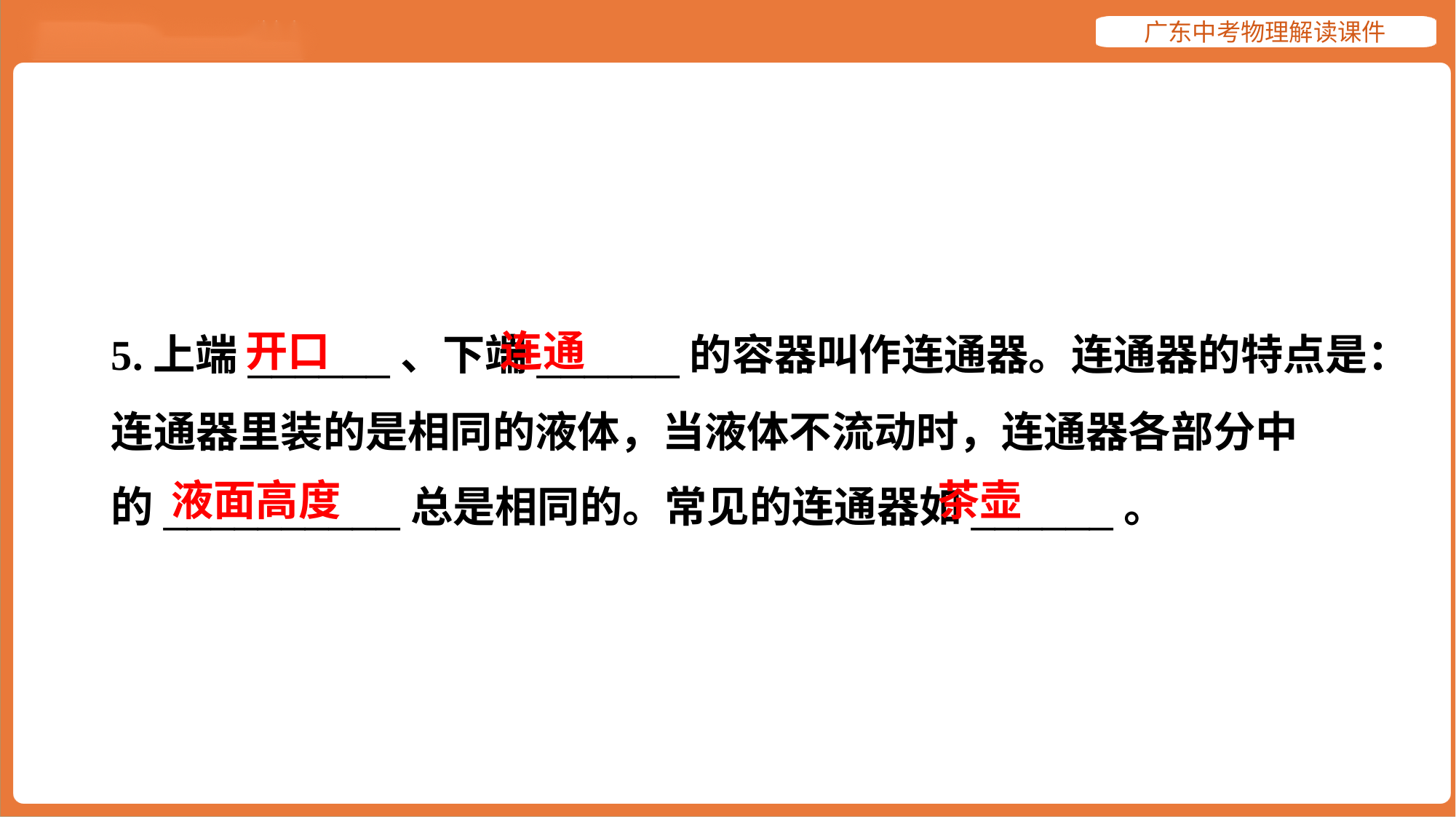

开口
连通
5.上端______、下端______的容器叫作连通器。连通器的特点是：
连通器里装的是相同的液体，当液体不流动时，连通器各部分中
的__________总是相同的。常见的连通器如______。
液面高度
茶壶